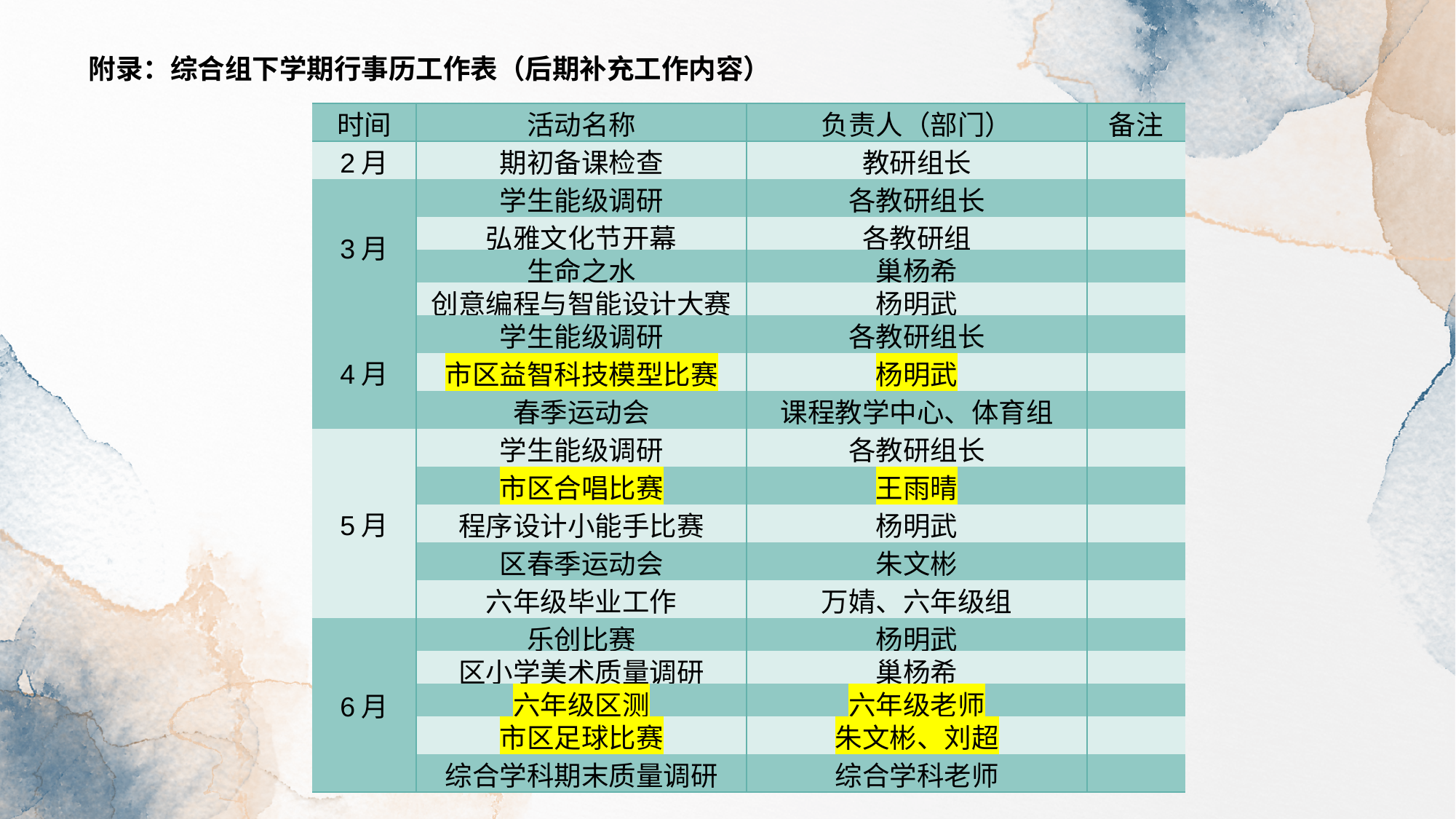

附录：综合组下学期行事历工作表（后期补充工作内容）
| 时间 | 活动名称 | 负责人（部门） | 备注 |
| --- | --- | --- | --- |
| 2月 | 期初备课检查 | 教研组长 |  |
| 3月 | 学生能级调研 | 各教研组长 |  |
|  | 弘雅文化节开幕 | 各教研组 |  |
|  | 生命之水 | 巢杨希 |  |
|  | 创意编程与智能设计大赛 | 杨明武 |  |
| 4月 | 学生能级调研 | 各教研组长 |  |
|  | 市区益智科技模型比赛 | 杨明武 |  |
|  | 春季运动会 | 课程教学中心、体育组 |  |
| 5月 | 学生能级调研 | 各教研组长 |  |
|  | 市区合唱比赛 | 王雨晴 |  |
|  | 程序设计小能手比赛 | 杨明武 |  |
|  | 区春季运动会 | 朱文彬 |  |
|  | 六年级毕业工作 | 万婧、六年级组 |  |
| 6月 | 乐创比赛 | 杨明武 |  |
|  | 区小学美术质量调研 | 巢杨希 |  |
|  | 六年级区测 | 六年级老师 |  |
|  | 市区足球比赛 | 朱文彬、刘超 |  |
|  | 综合学科期末质量调研 | 综合学科老师 |  |